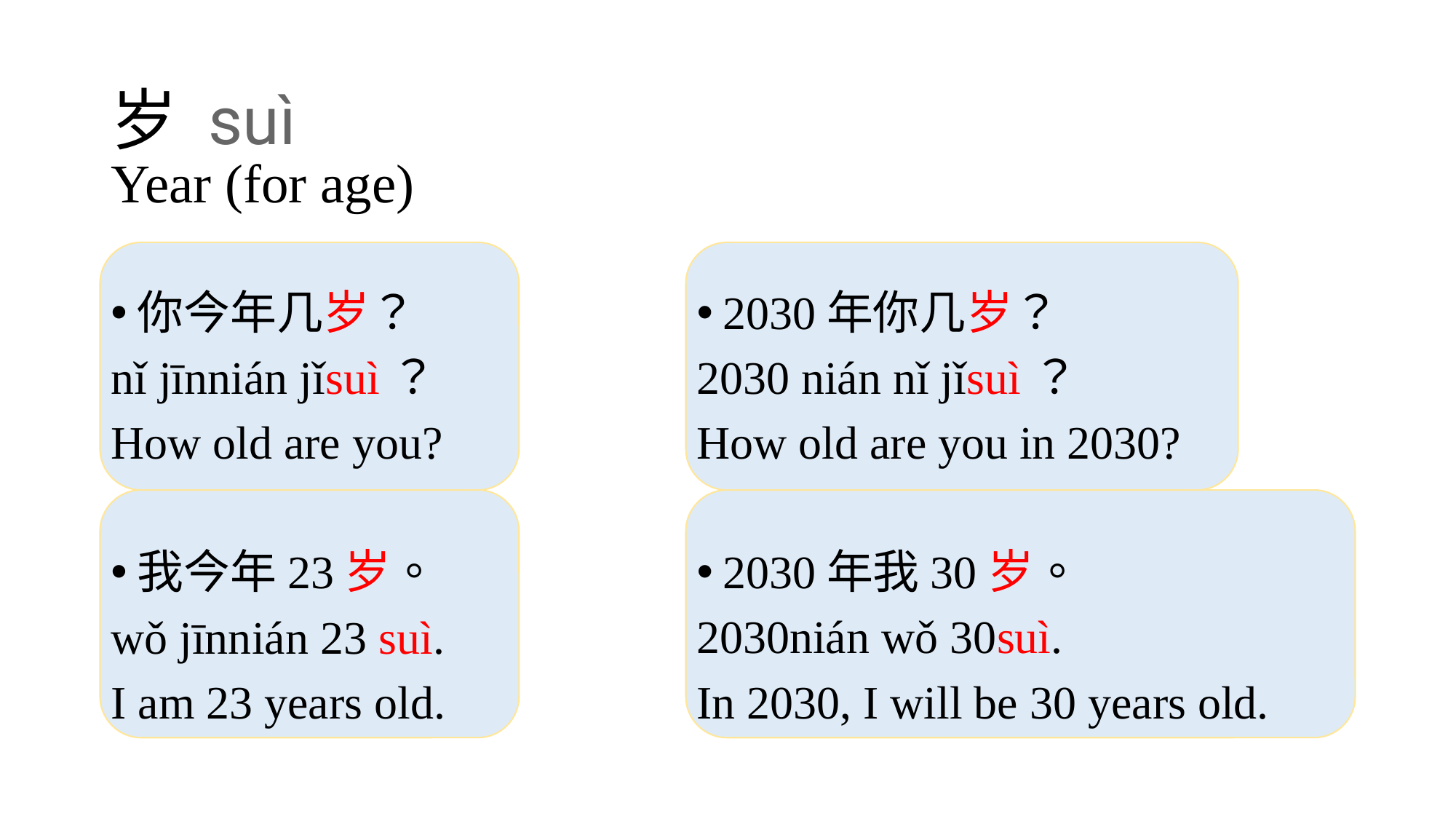

# 岁 suì
Year (for age)

2030年你几岁？
2030 nián nǐ jǐsuì？
How old are you in 2030?

2030年我30岁。
2030nián wǒ 30suì.
In 2030, I will be 30 years old.
你今年几岁？
nǐ jīnnián jǐsuì？
How old are you?

我今年23岁。
wǒ jīnnián 23 suì.
I am 23 years old.